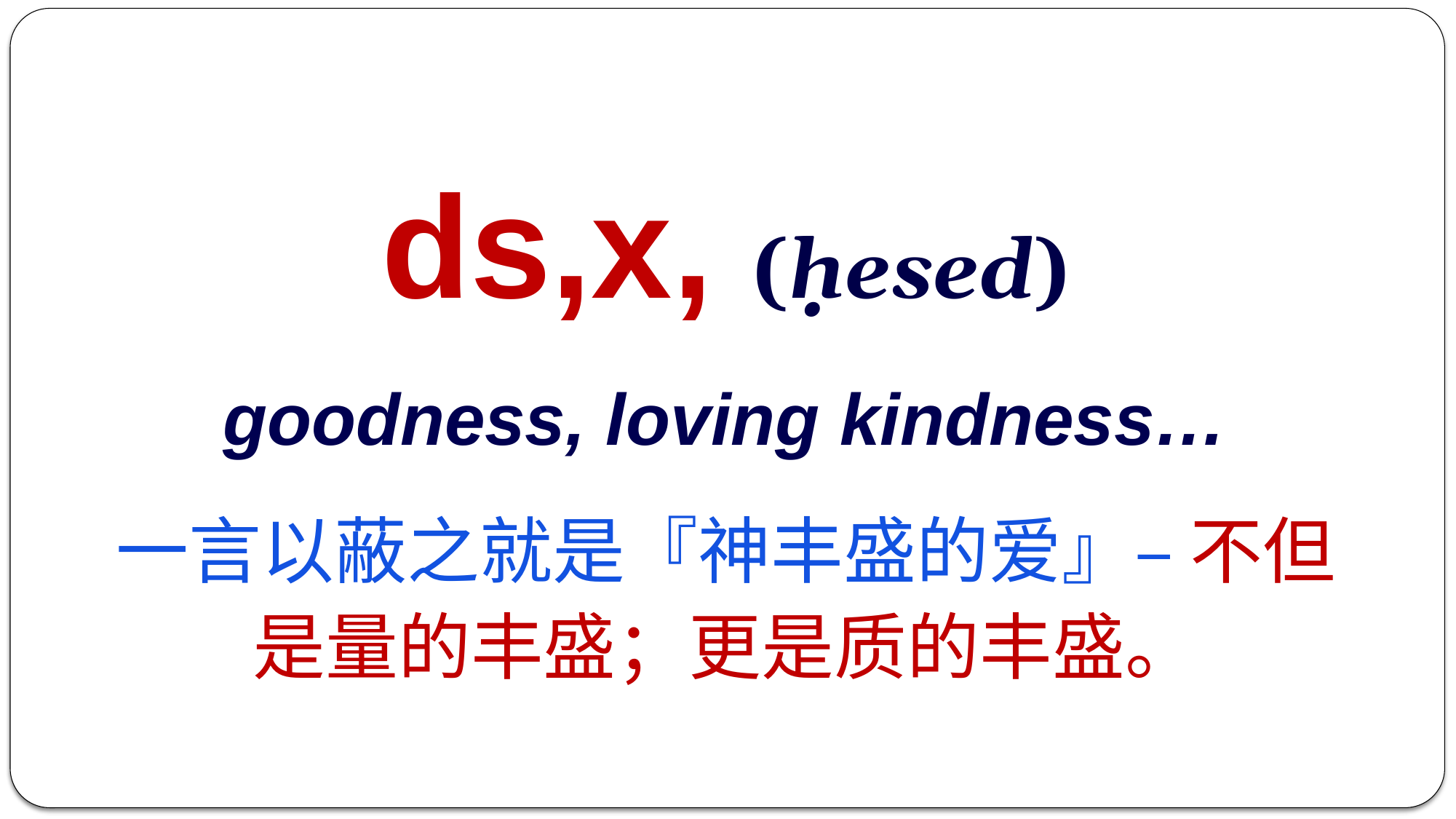

ds,x, (ḥesed)
goodness, loving kindness…
一言以蔽之就是『神丰盛的爱』– 不但是量的丰盛；更是质的丰盛。